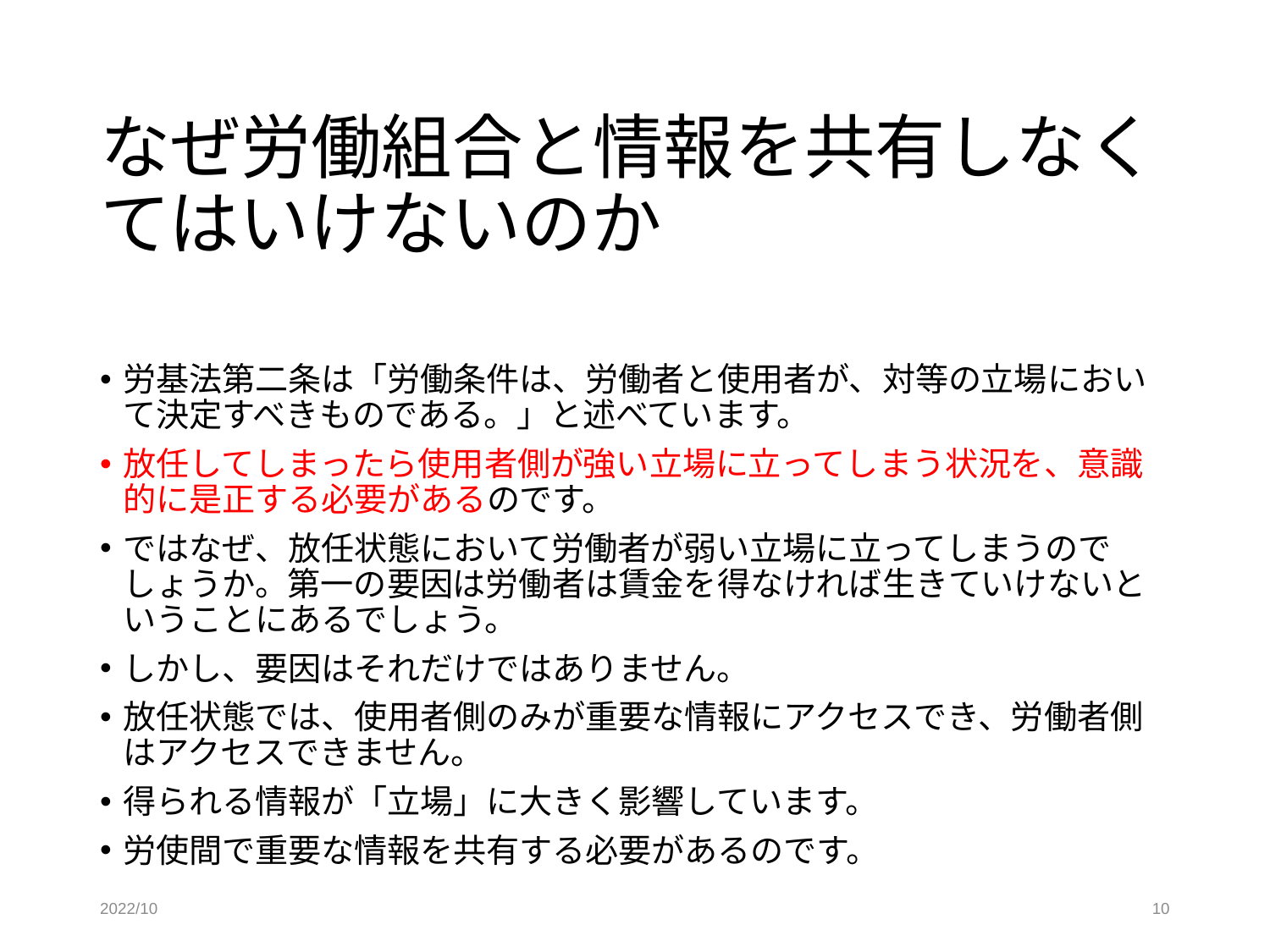

# なぜ労働組合と情報を共有しなくてはいけないのか
労基法第二条は「労働条件は、労働者と使用者が、対等の立場において決定すべきものである。」と述べています。
放任してしまったら使用者側が強い立場に立ってしまう状況を、意識的に是正する必要があるのです。
ではなぜ、放任状態において労働者が弱い立場に立ってしまうのでしょうか。第一の要因は労働者は賃金を得なければ生きていけないということにあるでしょう。
しかし、要因はそれだけではありません。
放任状態では、使用者側のみが重要な情報にアクセスでき、労働者側はアクセスできません。
得られる情報が「立場」に大きく影響しています。
労使間で重要な情報を共有する必要があるのです。

2022/10
10